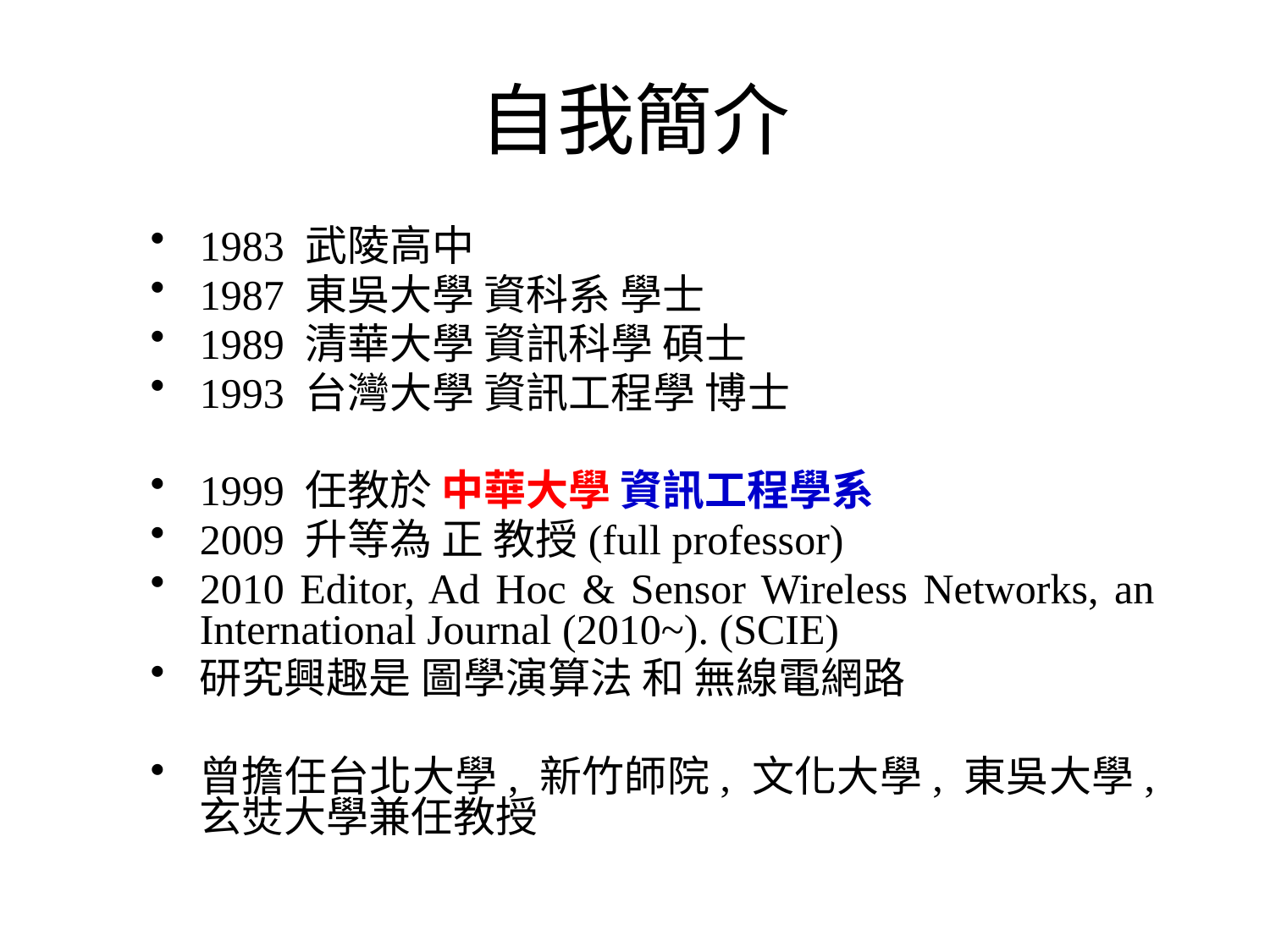

# 自我簡介
1983 武陵高中
1987 東吳大學 資科系 學士
1989 清華大學 資訊科學 碩士
1993 台灣大學 資訊工程學 博士

1999 任教於 中華大學 資訊工程學系
2009 升等為 正 教授(full professor)
2010 Editor, Ad Hoc & Sensor Wireless Networks, an International Journal (2010~). (SCIE)
研究興趣是 圖學演算法 和 無線電網路

曾擔任台北大學, 新竹師院, 文化大學, 東吳大學, 玄焋大學兼任教授